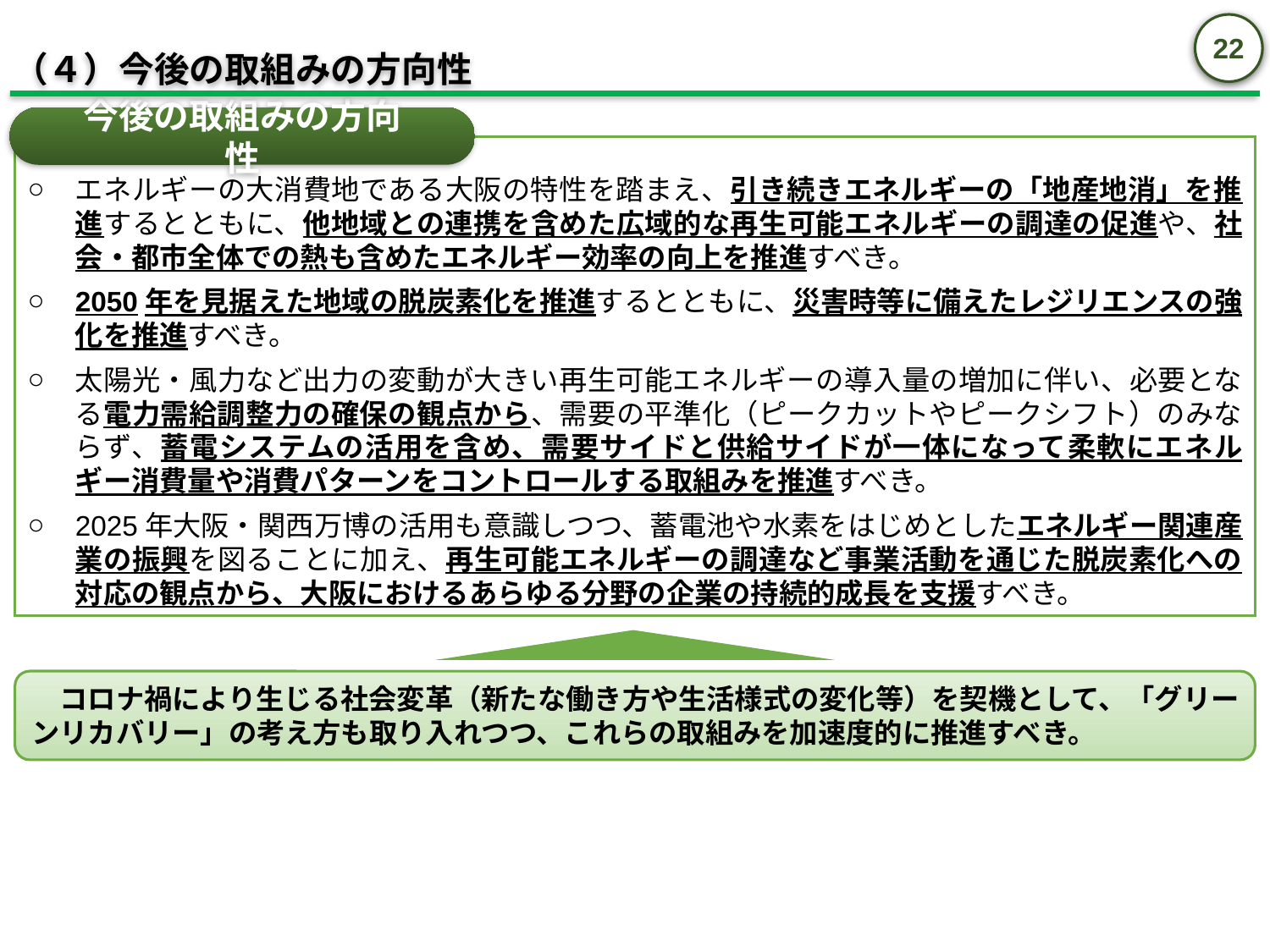

22
（４）今後の取組みの方向性

今後の取組みの方向性
エネルギーの大消費地である大阪の特性を踏まえ、引き続きエネルギーの「地産地消」を推進するとともに、他地域との連携を含めた広域的な再生可能エネルギーの調達の促進や、社会・都市全体での熱も含めたエネルギー効率の向上を推進すべき。
2050年を見据えた地域の脱炭素化を推進するとともに、災害時等に備えたレジリエンスの強化を推進すべき。
太陽光・風力など出力の変動が大きい再生可能エネルギーの導入量の増加に伴い、必要となる電力需給調整力の確保の観点から、需要の平準化（ピークカットやピークシフト）のみならず、蓄電システムの活用を含め、需要サイドと供給サイドが一体になって柔軟にエネルギー消費量や消費パターンをコントロールする取組みを推進すべき。
2025年大阪・関西万博の活用も意識しつつ、蓄電池や水素をはじめとしたエネルギー関連産業の振興を図ることに加え、再生可能エネルギーの調達など事業活動を通じた脱炭素化への対応の観点から、大阪におけるあらゆる分野の企業の持続的成長を支援すべき。

　コロナ禍により生じる社会変革（新たな働き方や生活様式の変化等）を契機として、「グリーンリカバリー」の考え方も取り入れつつ、これらの取組みを加速度的に推進すべき。